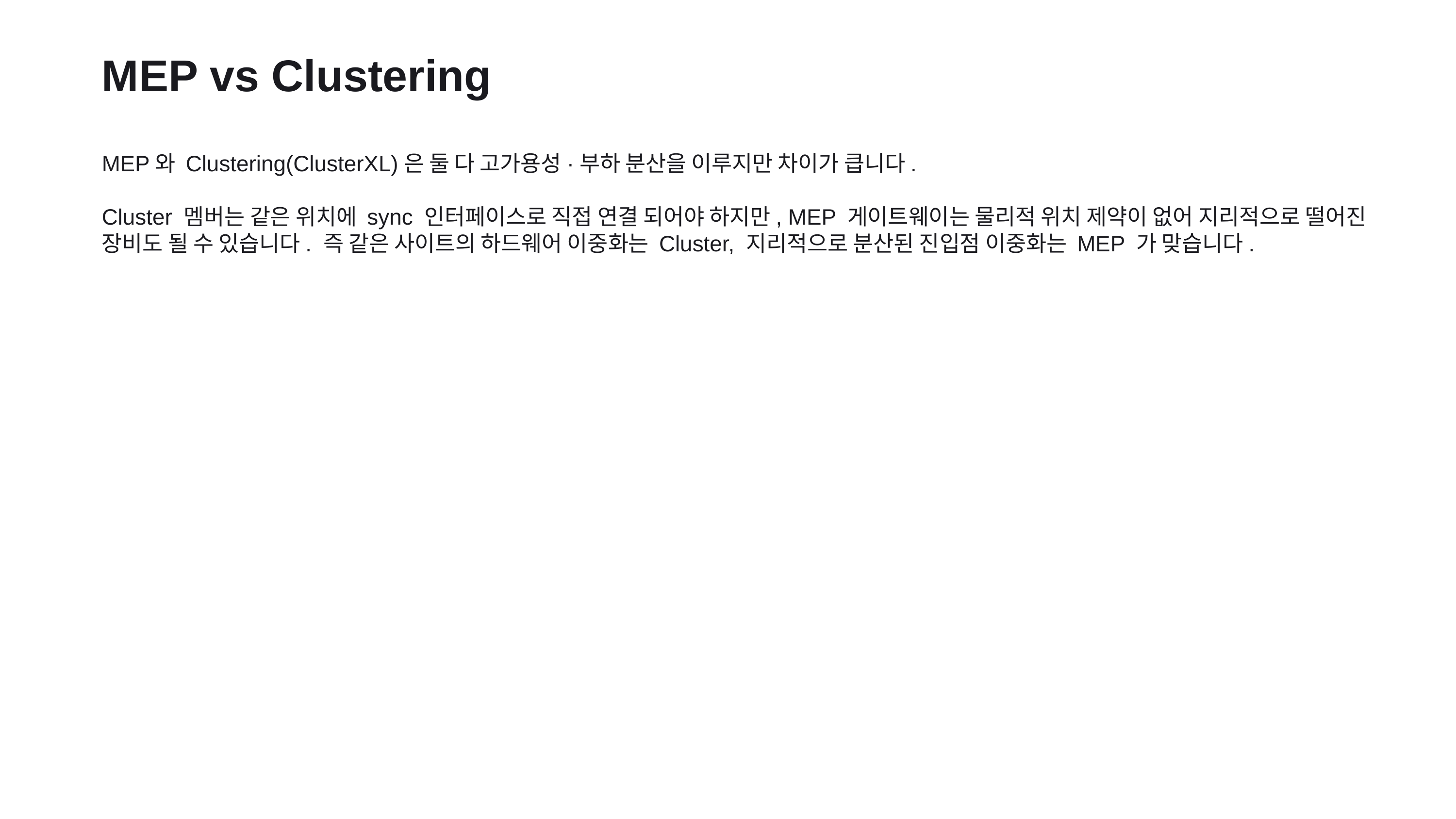

MEP vs Clustering
MEP와 Clustering(ClusterXL)은 둘 다 고가용성·부하 분산을 이루지만 차이가 큽니다.

Cluster 멤버는 같은 위치에 sync 인터페이스로 직접 연결 되어야 하지만, MEP 게이트웨이는 물리적 위치 제약이 없어 지리적으로 떨어진 장비도 될 수 있습니다. 즉 같은 사이트의 하드웨어 이중화는 Cluster, 지리적으로 분산된 진입점 이중화는 MEP 가 맞습니다.